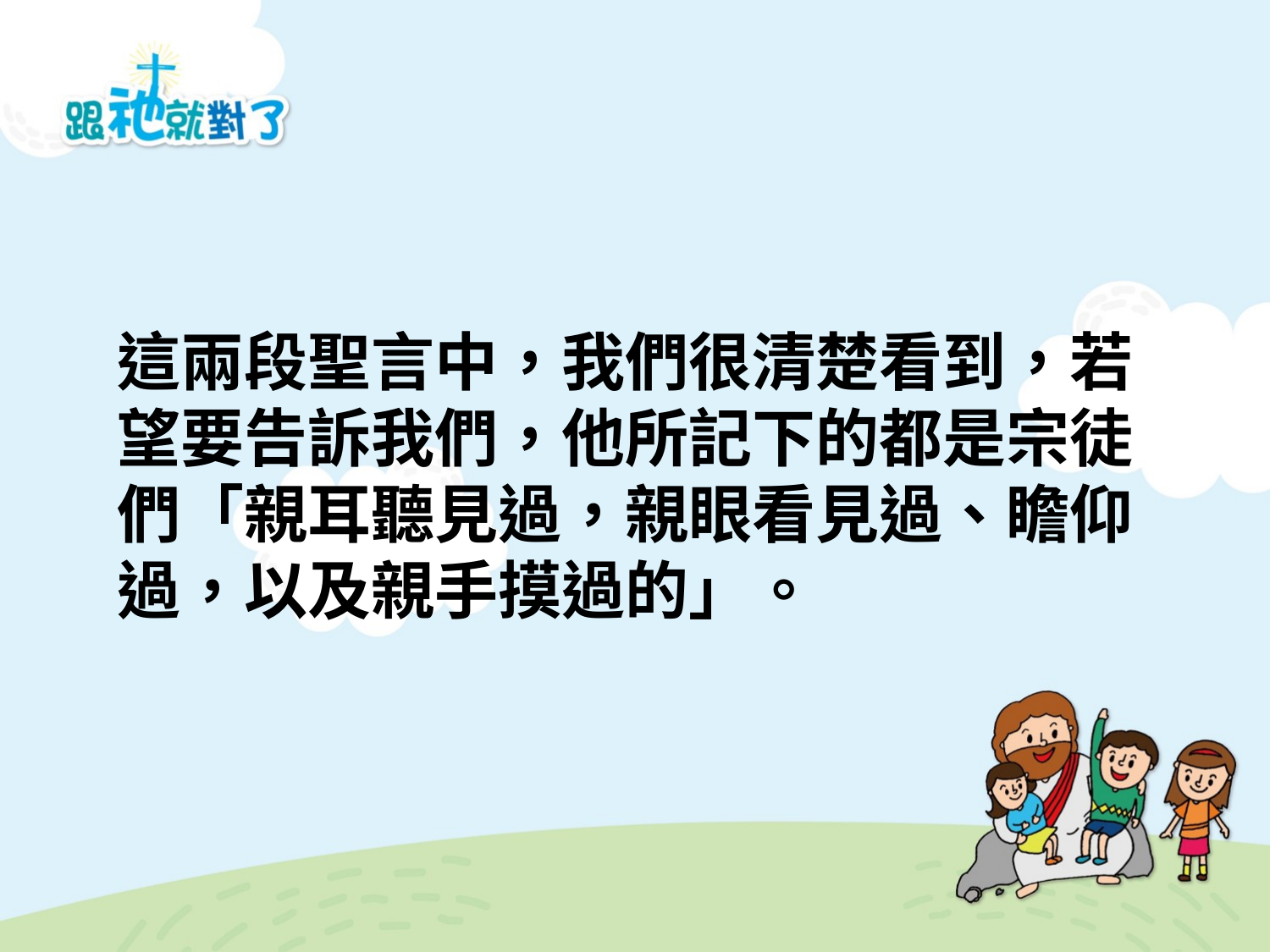

這兩段聖言中，我們很清楚看到，若望要告訴我們，他所記下的都是宗徒們「親耳聽見過，親眼看見過、瞻仰過，以及親手摸過的」。